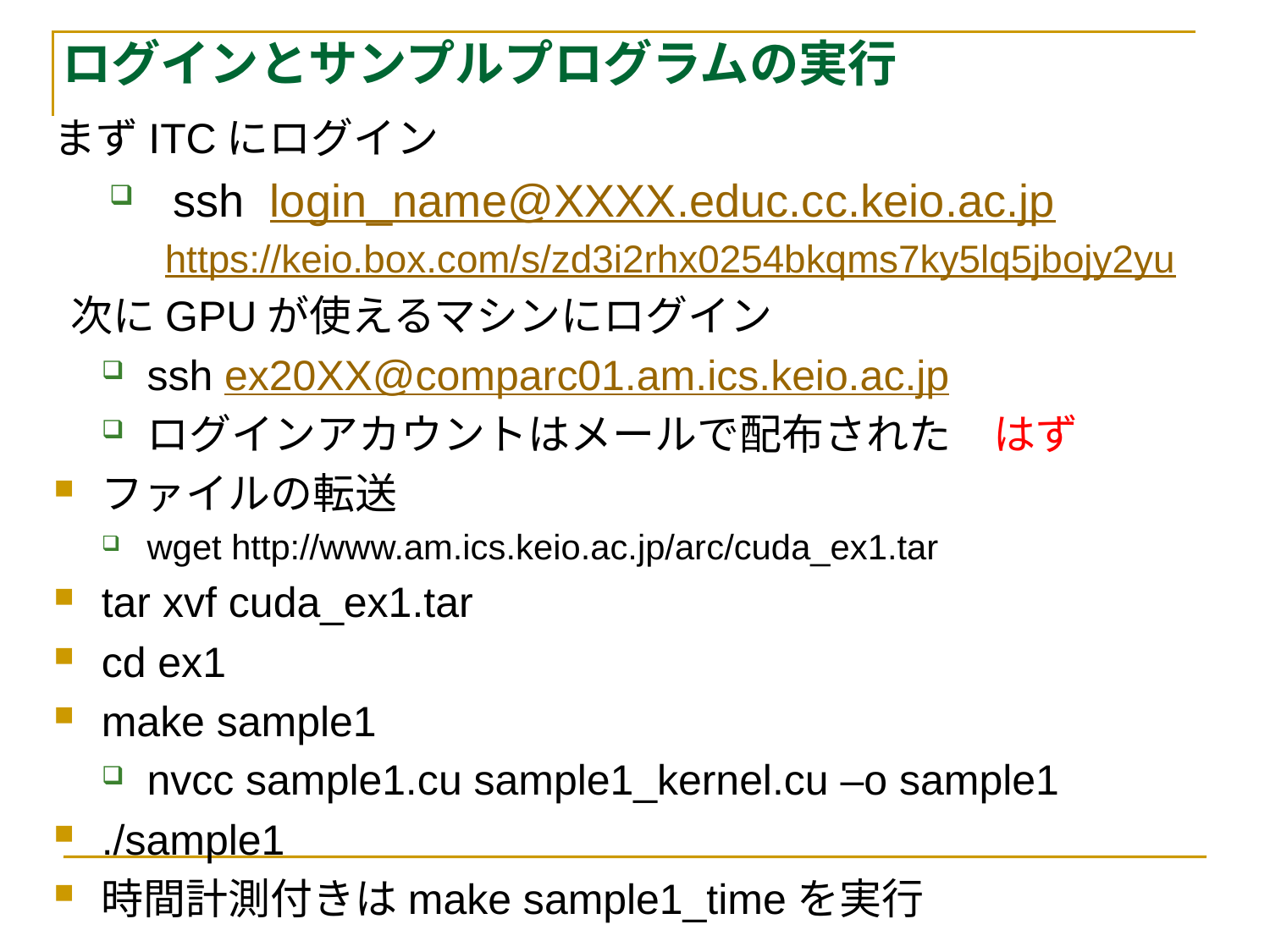

# ログインとサンプルプログラムの実行
まずITCにログイン
ssh  login_name@XXXX.educ.cc.keio.ac.jp
https://keio.box.com/s/zd3i2rhx0254bkqms7ky5lq5jbojy2yu
次にGPUが使えるマシンにログイン
ssh ex20XX@comparc01.am.ics.keio.ac.jp
ログインアカウントはメールで配布された　はず
ファイルの転送
wget http://www.am.ics.keio.ac.jp/arc/cuda_ex1.tar
tar xvf cuda_ex1.tar
cd ex1
make sample1
nvcc sample1.cu sample1_kernel.cu –o sample1
./sample1
時間計測付きはmake sample1_timeを実行